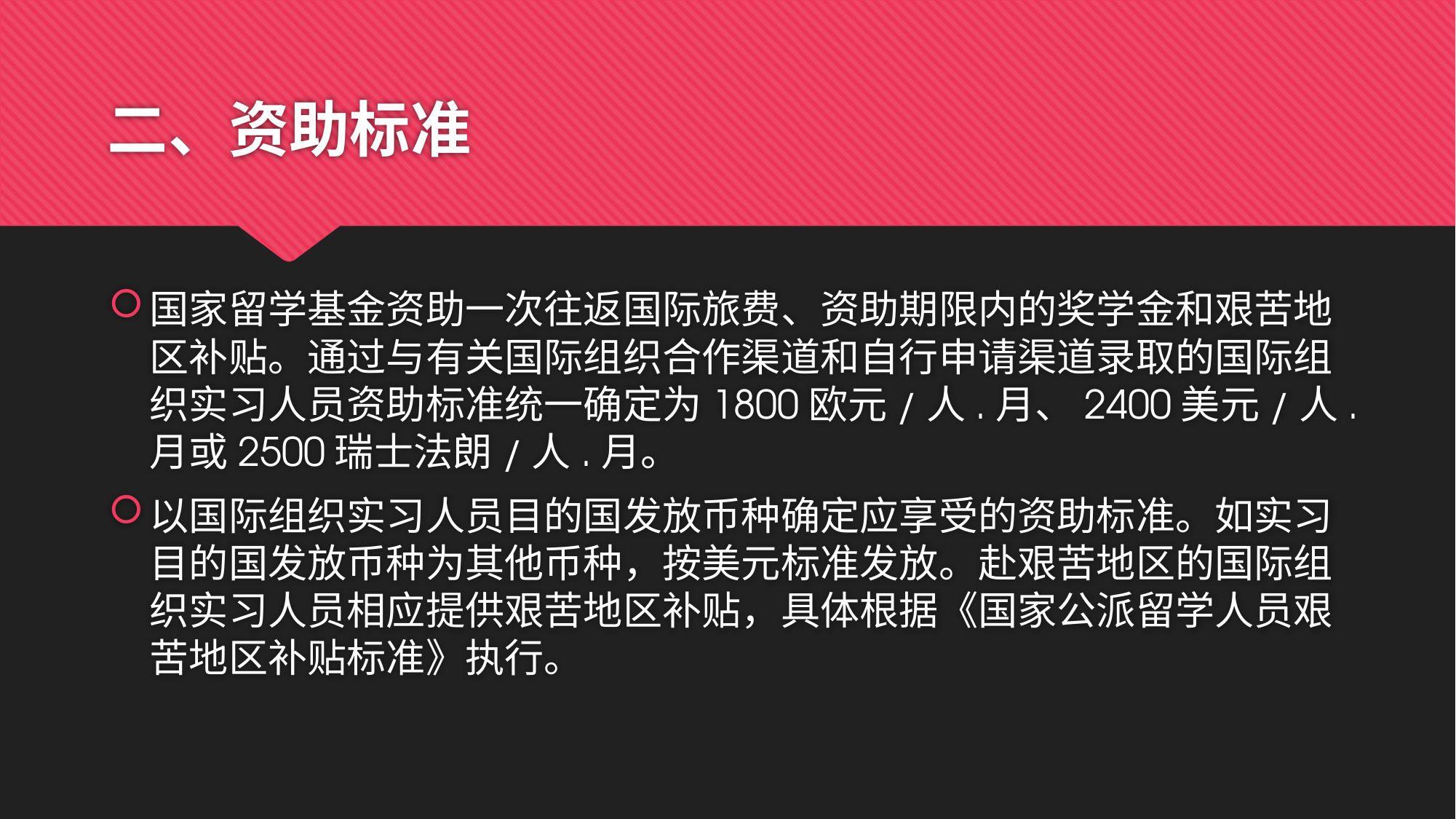

# 二、资助标准
国家留学基金资助一次往返国际旅费、资助期限内的奖学金和艰苦地区补贴。通过与有关国际组织合作渠道和自行申请渠道录取的国际组织实习人员资助标准统一确定为1800欧元/人.月、2400美元/人.月或2500瑞士法朗/人.月。
以国际组织实习人员目的国发放币种确定应享受的资助标准。如实习目的国发放币种为其他币种，按美元标准发放。赴艰苦地区的国际组织实习人员相应提供艰苦地区补贴，具体根据《国家公派留学人员艰苦地区补贴标准》执行。